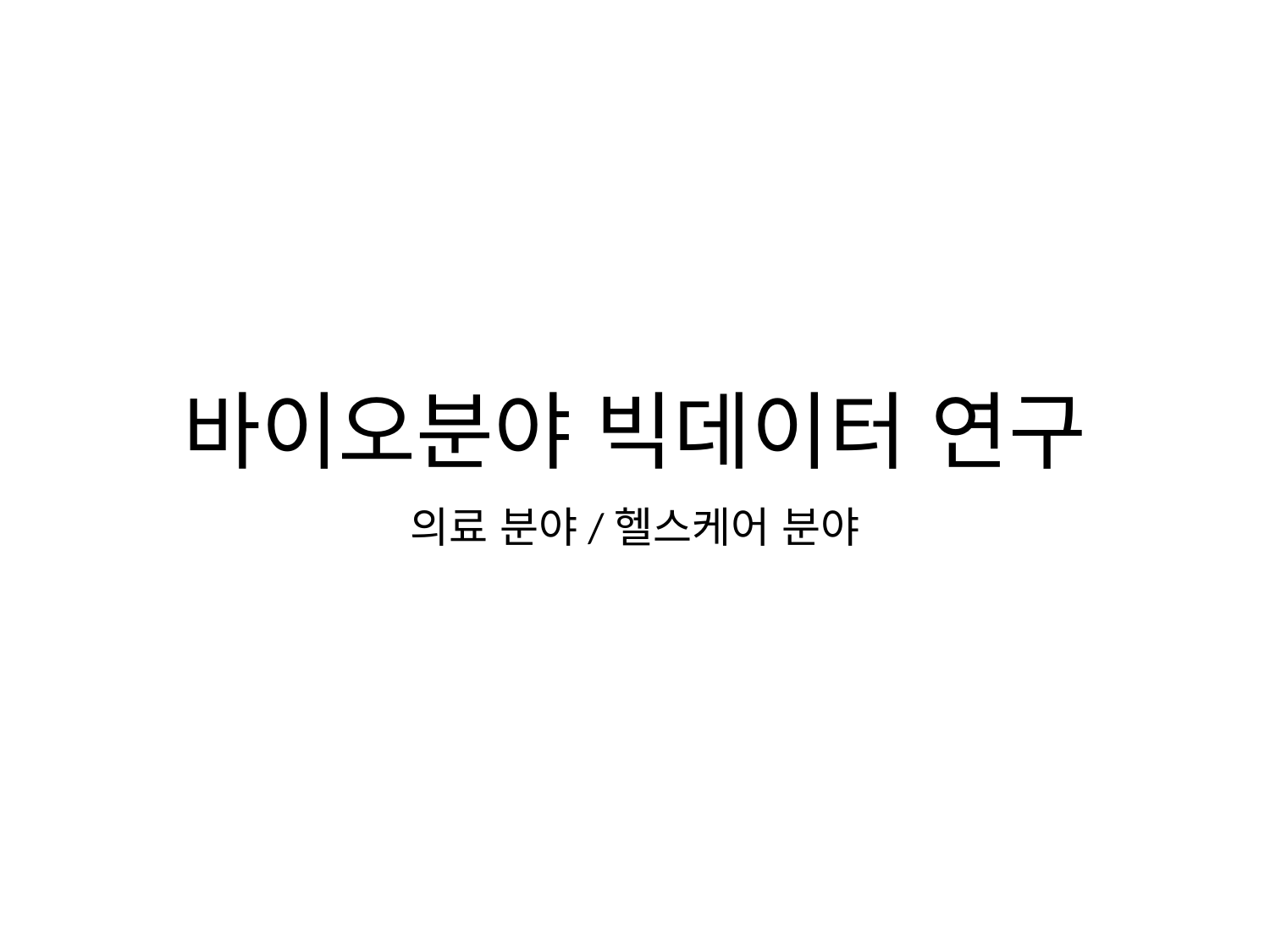

# 바이오분야 빅데이터 연구
의료 분야/헬스케어 분야